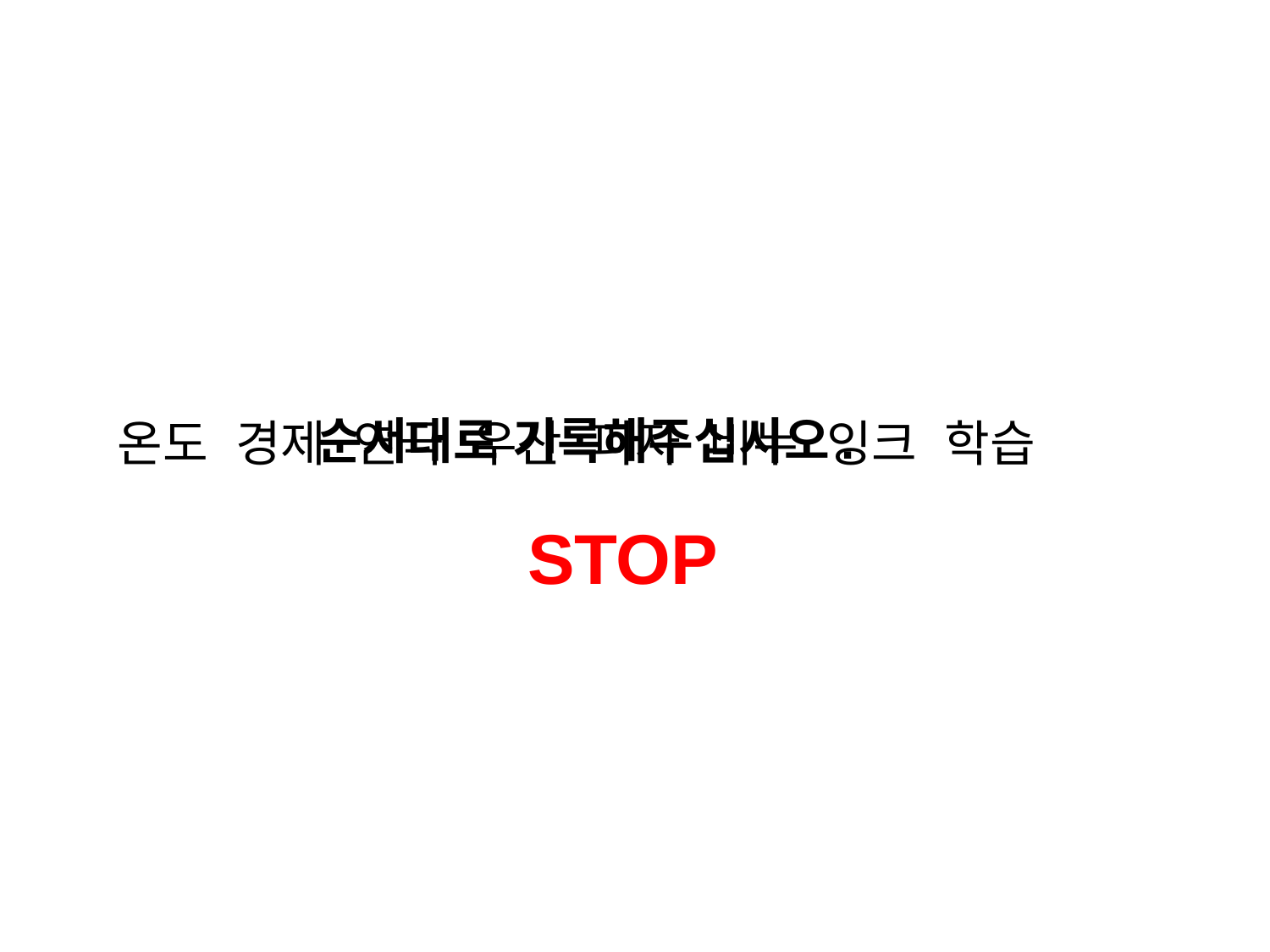

순서대로 기록해주십시오.
온도  경제  연극  우산  피자  비누  잉크  학습
STOP